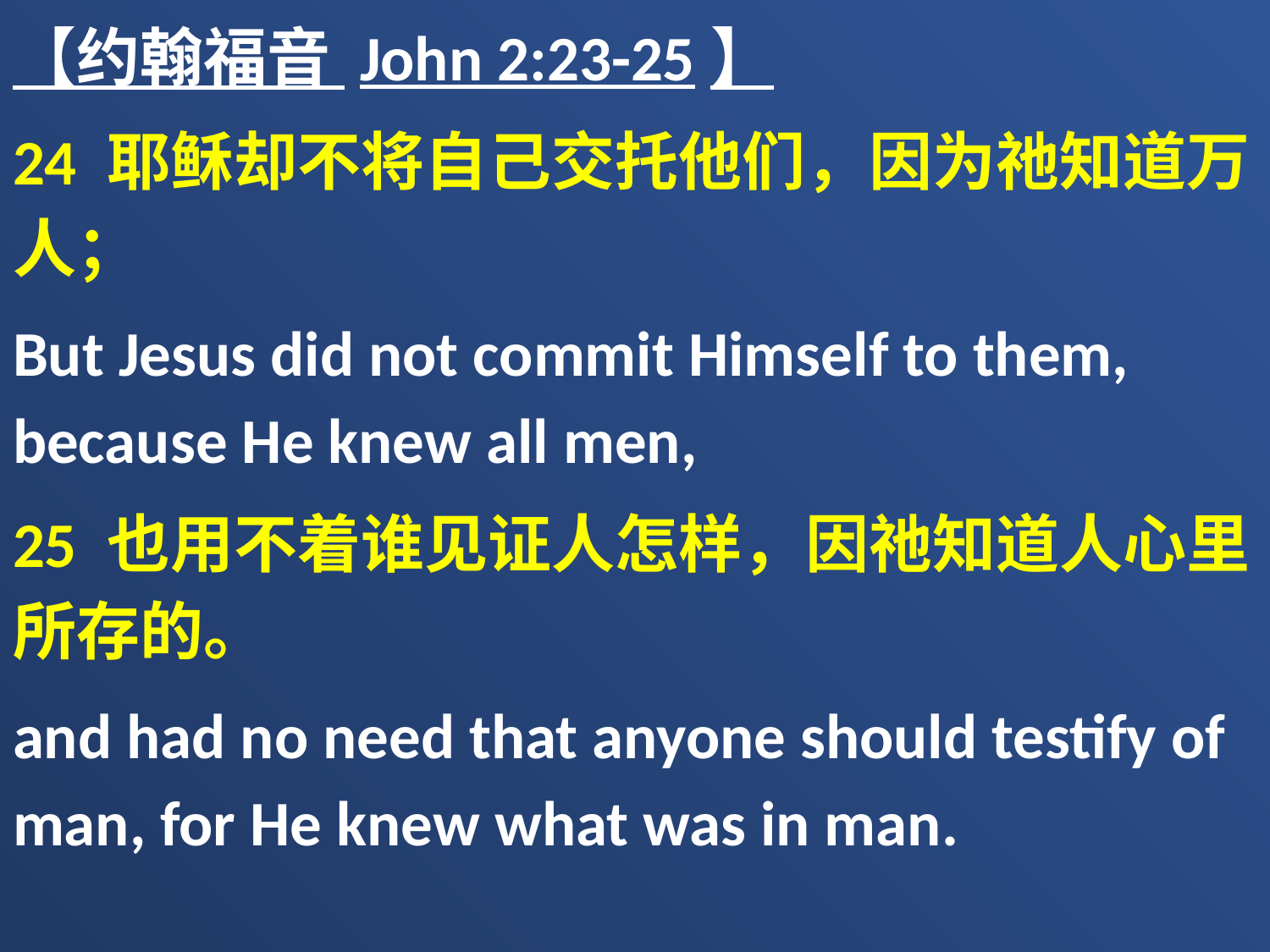

【约翰福音 John 2:23-25】
24 耶稣却不将自己交托他们，因为祂知道万人；
But Jesus did not commit Himself to them, because He knew all men,
25 也用不着谁见证人怎样，因祂知道人心里所存的。
and had no need that anyone should testify of man, for He knew what was in man.